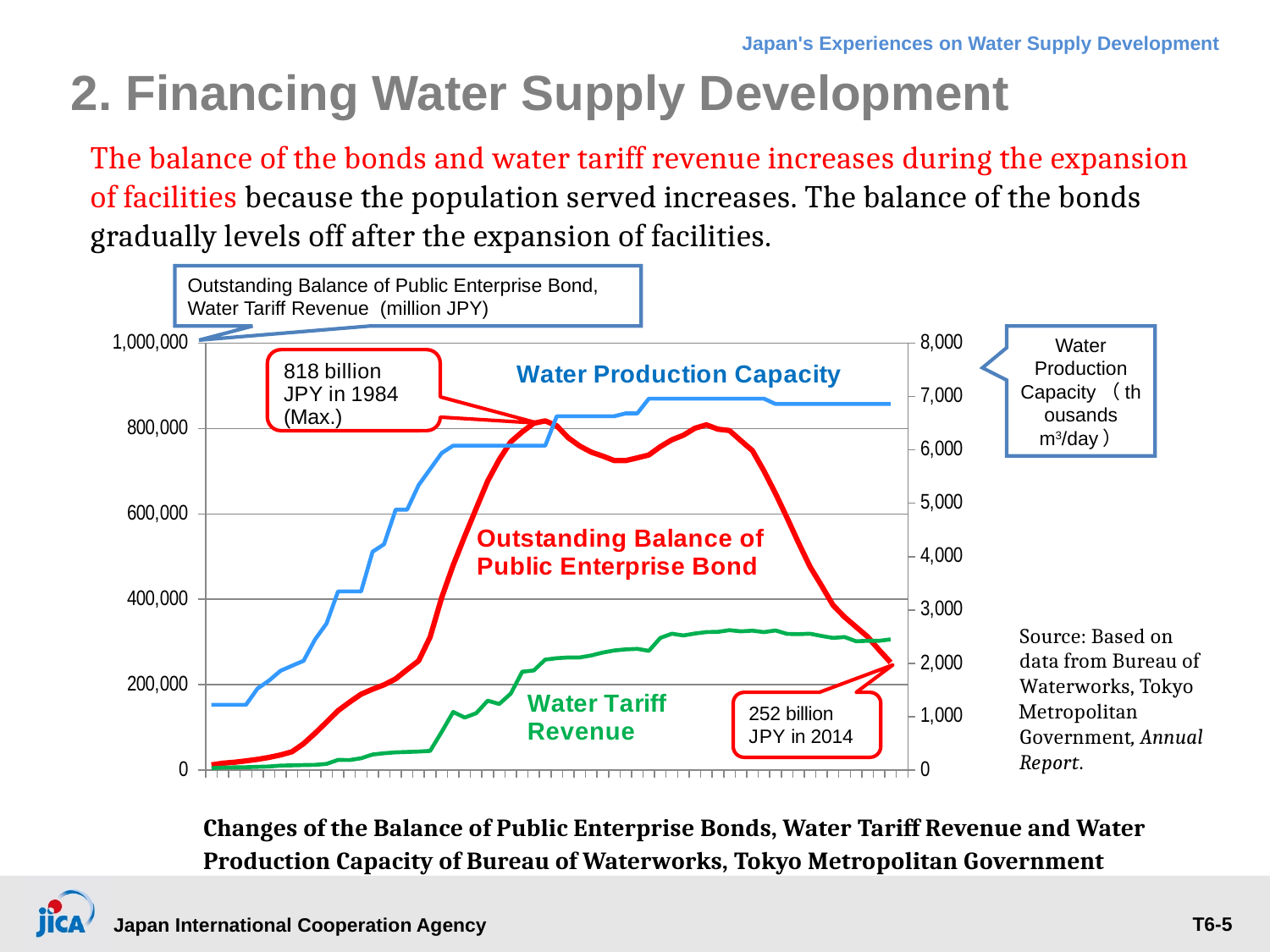

2. Financing Water Supply Development

The balance of the bonds and water tariff revenue increases during the expansion of facilities because the population served increases. The balance of the bonds gradually levels off after the expansion of facilities.
Outstanding Balance of Public Enterprise Bond, Water Tariff Revenue  (million JPY)

### Chart

| Category | 企業債残高　百万円 | 料金収入　百万円 | 施設能力  千m3/日 |
|---|---|---|---|
| 1955 | 12000.0 | 4267.0 | 1222.0 |
| 1956 | 16000.0 | 5843.0 | 1222.0 |
| 1957 | 18220.0 | 6226.8 | 1222.0 |
| 1958 | 21410.0 | 6629.0 | 1222.0 |
| 1959 | 24990.0 | 7413.8 | 1526.0 |
| 1960 | 29520.0 | 8269.2 | 1676.0 |
| 1961 | 35250.0 | 10390.9 | 1859.0 |
| 1962 | 42830.0 | 10938.9 | 1954.0 |
| 1963 | 61650.0 | 11688.0 | 2046.0 |
| 1964 | 86090.0 | 12145.9 | 2446.0 |
| 1965 | 112209.99999999999 | 14382.0 | 2746.0 |
| 1966 | 139060.0 | 23728.5 | 3346.0 |
| 1967 | 159040.0 | 23403.3 | 3346.0 |
| 1968 | 177640.0 | 27598.3 | 3346.0 |
| 1969 | 189380.0 | 36369.3 | 4092.0 |
| 1970 | 199680.0 | 39315.0 | 4232.0 |
| 1971 | 213580.00000000003 | 41424.0 | 4880.0 |
| 1972 | 235090.0 | 42331.0 | 4880.0 |
| 1973 | 255869.99999999997 | 43276.0 | 5340.0 |
| 1974 | 311700.0 | 44793.0 | 5640.0 |
| 1975 | 404000.0 | 89365.0 | 5940.0 |
| 1976 | 480000.0 | 136012.0 | 6080.0 |
| 1977 | 547500.0 | 122844.0 | 6080.0 |
| 1978 | 612700.0 | 133027.0 | 6080.0 |
| 1979 | 677300.0 | 162431.0 | 6080.0 |
| 1980 | 727300.0 | 154703.0 | 6080.0 |
| 1981 | 768700.0 | 178909.0 | 6080.0 |
| 1982 | 792200.0 | 230147.0 | 6080.0 |
| 1983 | 812400.0 | 233203.0 | 6080.0 |
| 1984 | 817900.0 | 258680.0 | 6080.0 |
| 1985 | 806400.0 | 261910.0 | 6630.0 |
| 1986 | 778400.0 | 263659.0 | 6630.0 |
| 1987 | 759100.0 | 263651.0 | 6630.0 |
| 1988 | 744700.0 | 268332.0 | 6630.0 |
| 1989 | 735400.0 | 275170.0 | 6630.0 |
| 1990 | 725000.0 | 280019.0 | 6630.0 |
| 1991 | 725000.0 | 282610.0 | 6685.0 |
| 1992 | 731300.0 | 283850.0 | 6685.0 |
| 1993 | 738100.0 | 279063.0 | 6960.0 |
| 1994 | 757500.0 | 309388.0 | 6960.0 |
| 1995 | 773600.0 | 319280.0 | 6960.0 |
| 1996 | 784300.0 | 315129.0 | 6960.0 |
| 1997 | 800700.0 | 319691.0 | 6960.0 |
| 1998 | 808700.0 | 323136.0 | 6960.0 |
| 1999 | 798500.0 | 323541.0 | 6960.0 |
| 2000 | 795300.0 | 327559.0 | 6960.0 |
| 2001 | 771400.0 | 324817.0 | 6960.0 |
| 2002 | 748200.0 | 326402.0 | 6960.0 |
| 2003 | 700700.0 | 323070.0 | 6960.0 |
| 2004 | 647800.0 | 326822.0 | 6860.0 |
| 2005 | 591200.0 | 318910.0 | 6860.0 |
| 2006 | 532500.0 | 318173.0 | 6860.0 |
| 2007 | 476300.0 | 319325.0 | 6860.0 |
| 2008 | 431900.0 | 313947.0 | 6860.0 |
| 2009 | 386000.0 | 309438.0 | 6860.0 |
| 2010 | 358400.0 | 311512.0 | 6860.0 |
| 2011 | 335300.0 | 301624.0 | 6860.0 |
| 2012 | 312240.0 | 302611.0 | 6860.0 |
| 2013 | 281280.0 | 302664.0 | 6860.0 |
| 2014 | 252000.0 | 305995.0 | 6860.0 |
| 2015 | None | None | None |
Water Production Capacity（thousands m3/day）
Source: Based on data from Bureau of Waterworks, Tokyo Metropolitan Government, Annual Report.
Changes of the Balance of Public Enterprise Bonds, Water Tariff Revenue and Water Production Capacity of Bureau of Waterworks, Tokyo Metropolitan Government